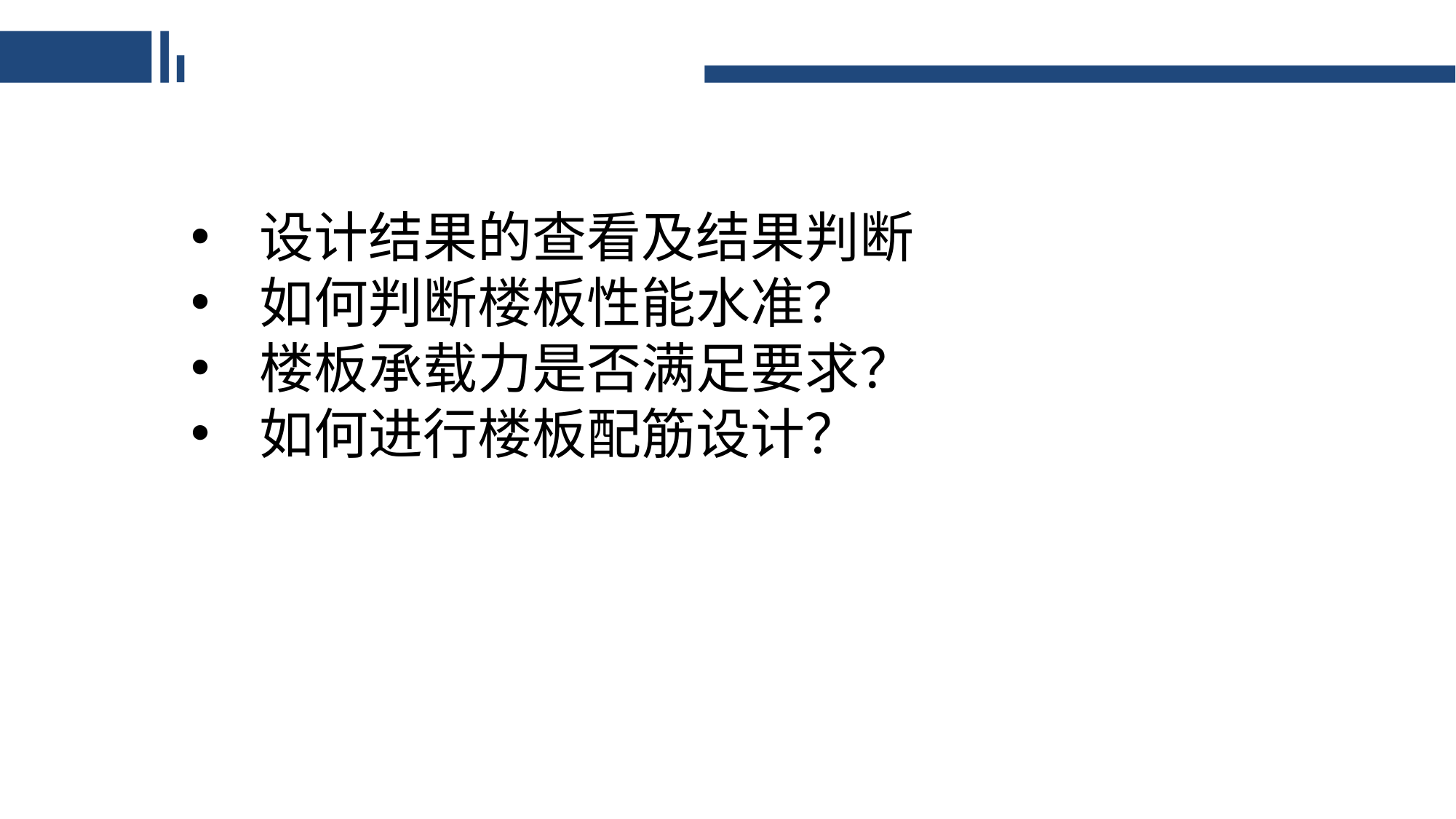

#
设计结果的查看及结果判断
如何判断楼板性能水准？
楼板承载力是否满足要求？
如何进行楼板配筋设计？